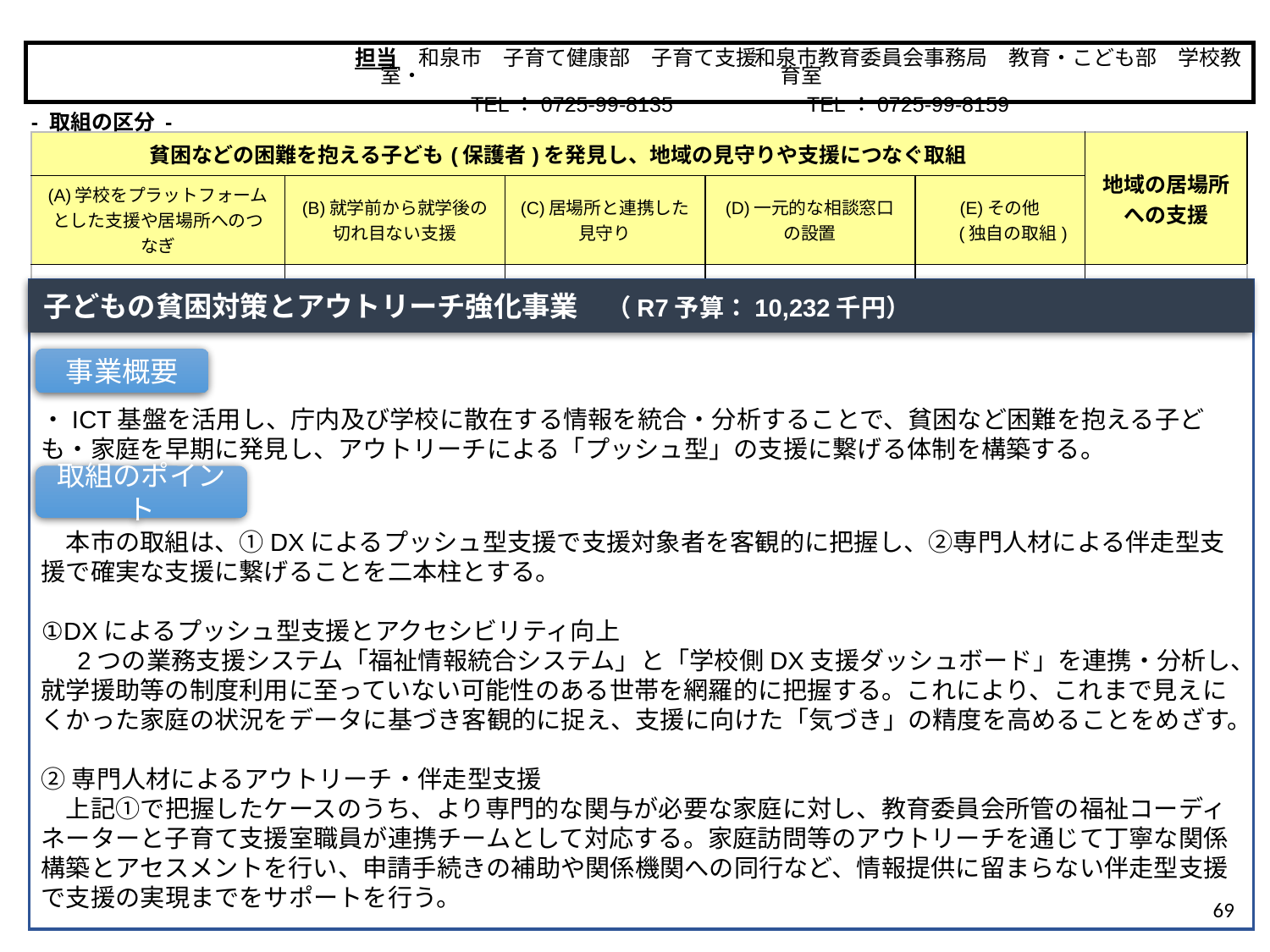

担当　和泉市　子育て健康部　子育て支援室・
　　　　　 TEL：0725-99-8135

和泉市教育委員会事務局　教育・こども部　学校教育室
　　 TEL：0725-99-8159

和泉市
- 取組の区分 -
| 貧困などの困難を抱える子ども(保護者)を発見し、地域の見守りや支援につなぐ取組 |  |  |  |  | 地域の居場所 への支援 |
| --- | --- | --- | --- | --- | --- |
| (A)学校をプラットフォームとした支援や居場所へのつなぎ | (B)就学前から就学後の 切れ目ない支援 | (C)居場所と連携した 見守り | (D)一元的な相談窓口 の設置 | (E)その他 　 (独自の取組) |  |
| ○ |  |  |  |  |  |
子どもの貧困対策とアウトリーチ強化事業　（R7予算：10,232千円）

・ICT基盤を活用し、庁内及び学校に散在する情報を統合・分析することで、貧困など困難を抱える子ども・家庭を早期に発見し、アウトリーチによる「プッシュ型」の支援に繋げる体制を構築する。

　本市の取組は、①DXによるプッシュ型支援で支援対象者を客観的に把握し、②専門人材による伴走型支援で確実な支援に繋げることを二本柱とする。

①DXによるプッシュ型支援とアクセシビリティ向上
　 2つの業務支援システム「福祉情報統合システム」と「学校側DX支援ダッシュボード」を連携・分析し、就学援助等の制度利用に至っていない可能性のある世帯を網羅的に把握する。これにより、これまで見えにくかった家庭の状況をデータに基づき客観的に捉え、支援に向けた「気づき」の精度を高めることをめざす。

②専門人材によるアウトリーチ・伴走型支援
　上記①で把握したケースのうち、より専門的な関与が必要な家庭に対し、教育委員会所管の福祉コーディネーターと子育て支援室職員が連携チームとして対応する。家庭訪問等のアウトリーチを通じて丁寧な関係構築とアセスメントを行い、申請手続きの補助や関係機関への同行など、情報提供に留まらない伴走型支援で支援の実現までをサポートを行う。

事業概要
取組のポイント
69